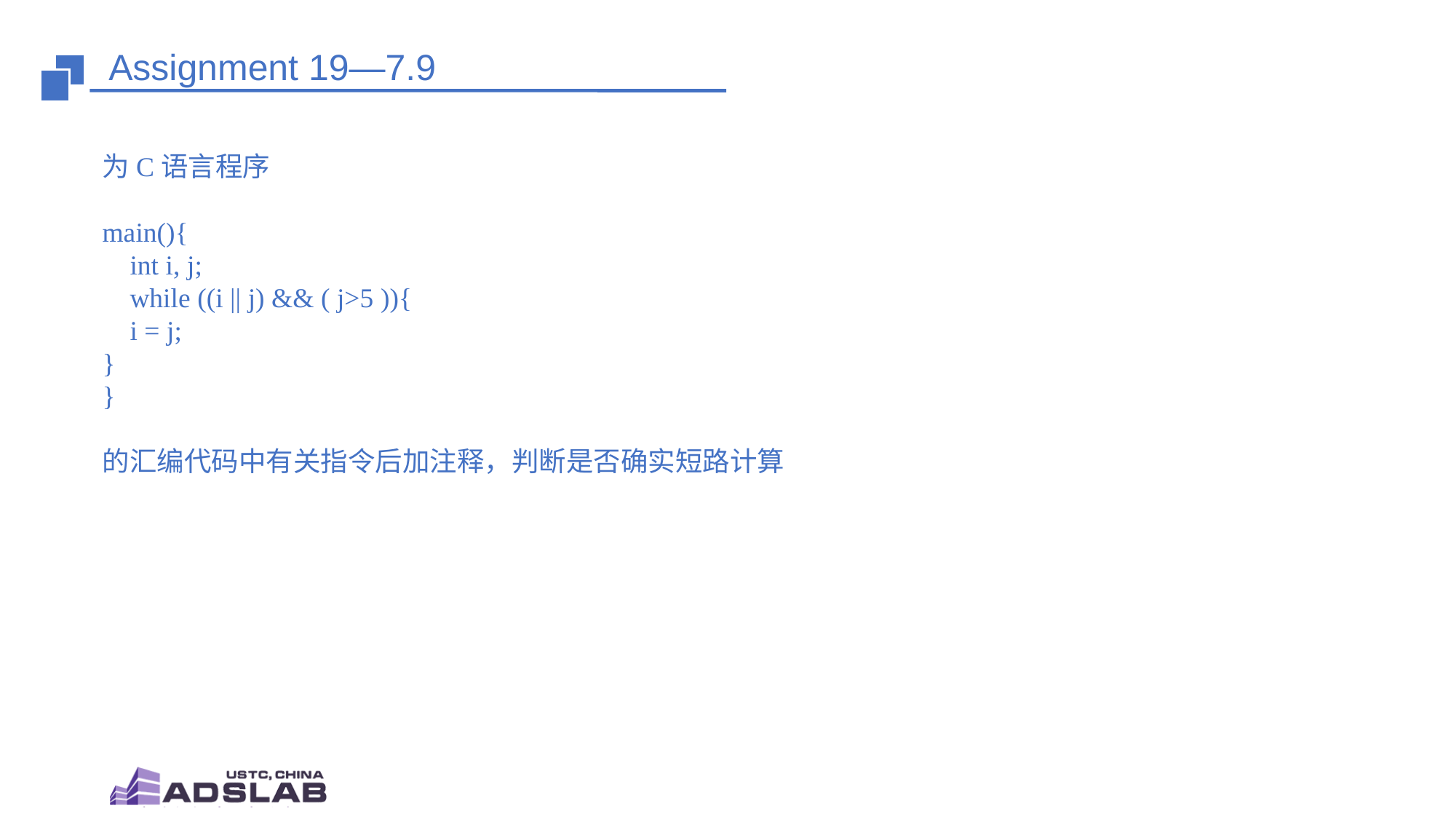

# Assignment 19—7.9

为C语言程序

main(){
    int i, j;
    while ((i || j) && ( j>5 )){
    i = j;
}
}

的汇编代码中有关指令后加注释，判断是否确实短路计算